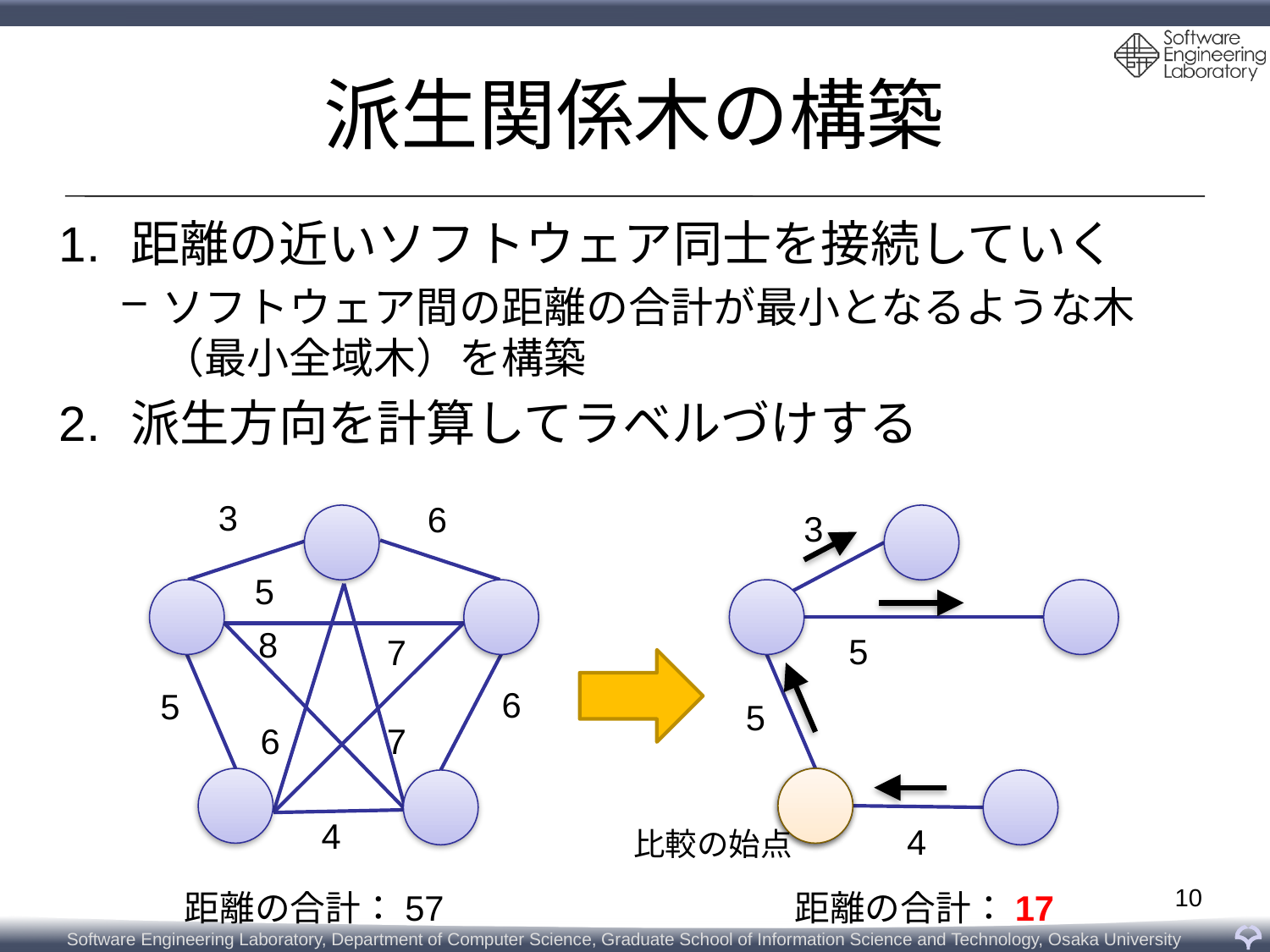

# 派生関係木の構築
距離の近いソフトウェア同士を接続していく
ソフトウェア間の距離の合計が最小となるような木
（最小全域木）を構築
派生方向を計算してラベルづけする
3
6
3

5

8
5
7

6
5
5
6
7

4
4
比較の始点
10
距離の合計：57
距離の合計：17